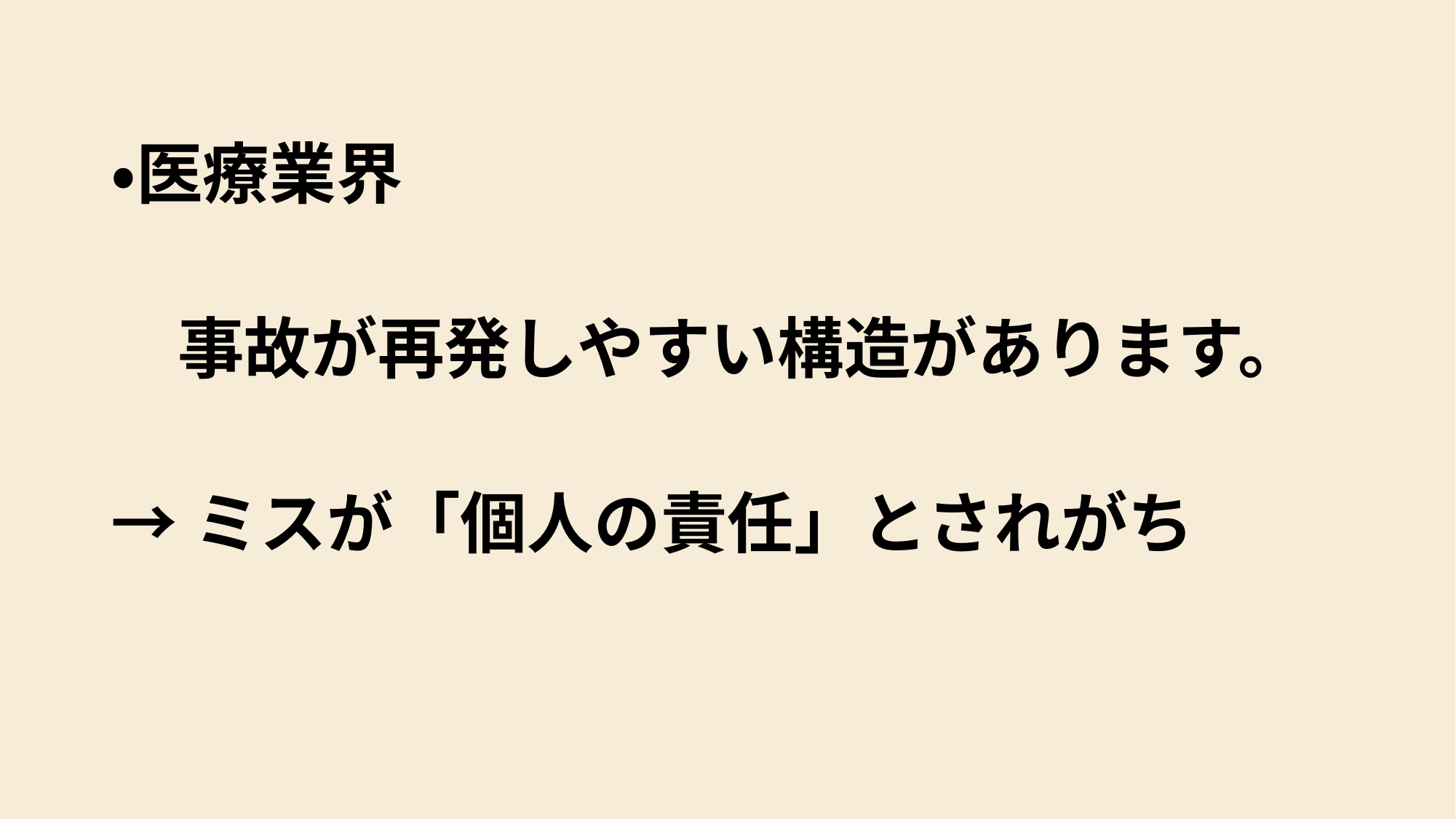

・医療業界

　事故が再発しやすい構造があります。

→ミスが「個人の責任」とされがち